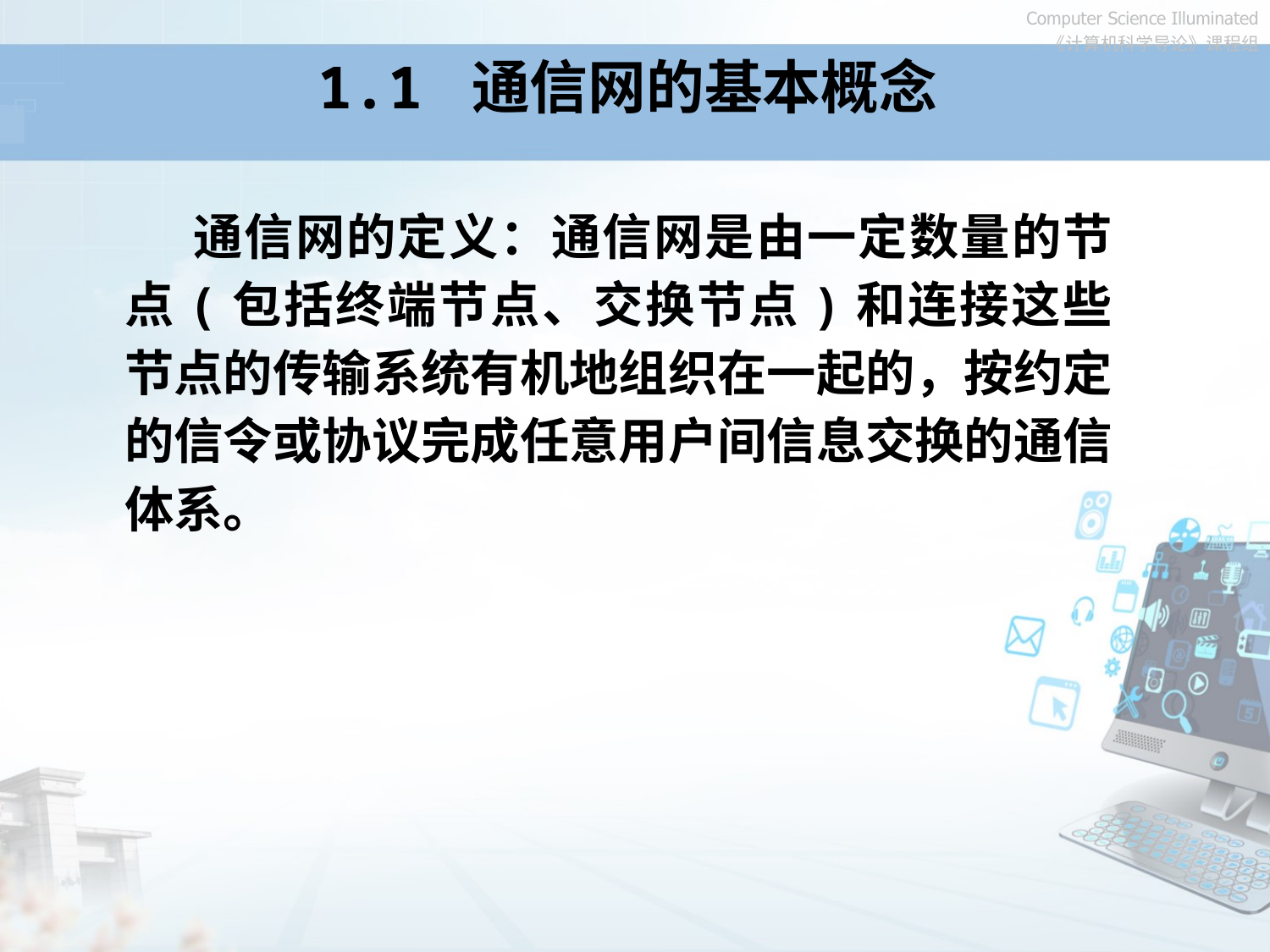

# 1.1 通信网的基本概念
      通信网的定义：通信网是由一定数量的节点(包括终端节点、交换节点)和连接这些节点的传输系统有机地组织在一起的，按约定的信令或协议完成任意用户间信息交换的通信体系。